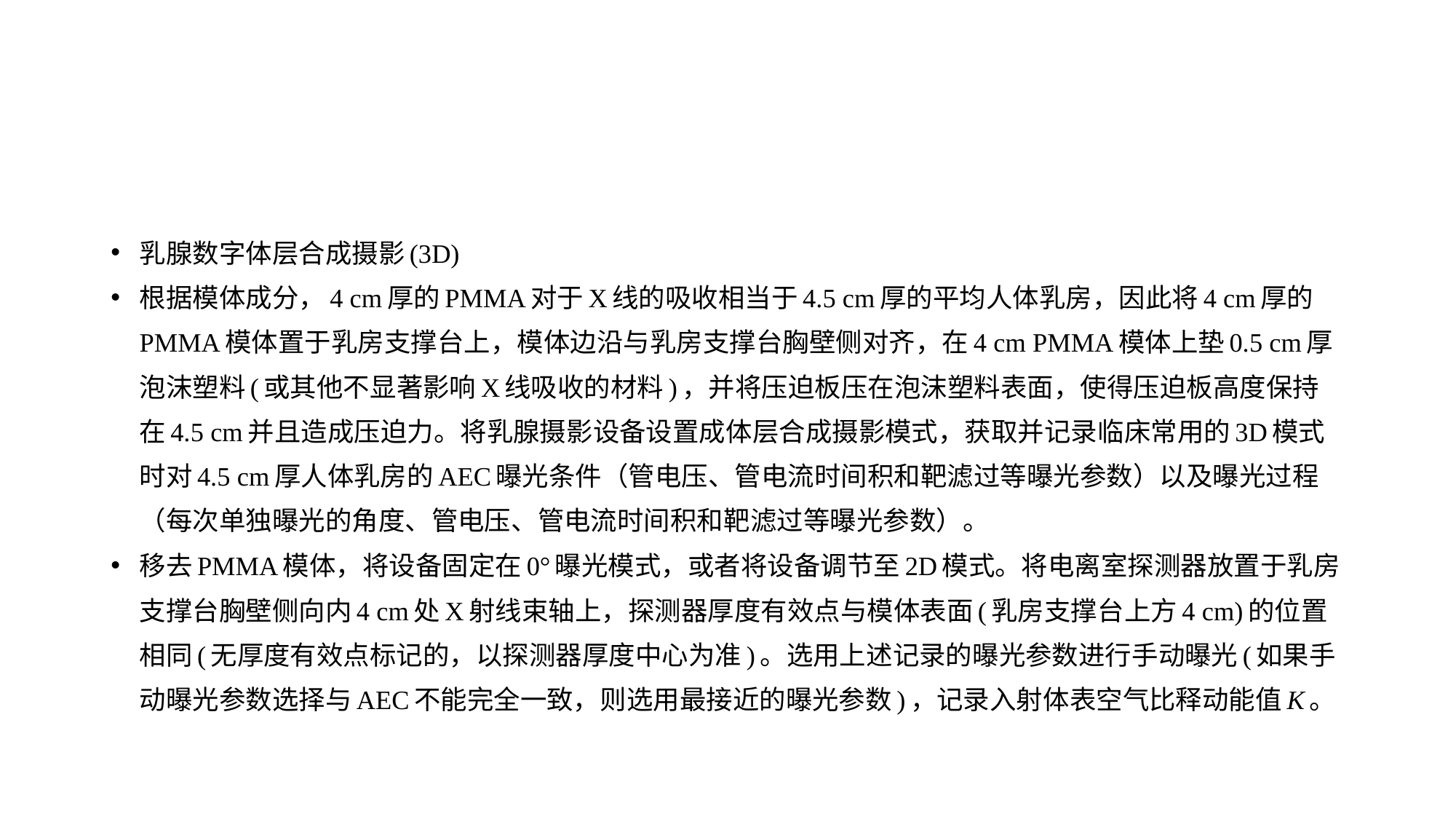

#
乳腺数字体层合成摄影(3D)
根据模体成分，4 cm厚的PMMA对于X线的吸收相当于4.5 cm厚的平均人体乳房，因此将4 cm厚的PMMA模体置于乳房支撑台上，模体边沿与乳房支撑台胸壁侧对齐，在4 cm PMMA模体上垫0.5 cm厚泡沫塑料(或其他不显著影响X线吸收的材料)，并将压迫板压在泡沫塑料表面，使得压迫板高度保持在4.5 cm并且造成压迫力。将乳腺摄影设备设置成体层合成摄影模式，获取并记录临床常用的3D模式时对4.5 cm厚人体乳房的AEC曝光条件（管电压、管电流时间积和靶滤过等曝光参数）以及曝光过程（每次单独曝光的角度、管电压、管电流时间积和靶滤过等曝光参数）。
移去PMMA模体，将设备固定在0°曝光模式，或者将设备调节至2D模式。将电离室探测器放置于乳房支撑台胸壁侧向内4 cm处X射线束轴上，探测器厚度有效点与模体表面(乳房支撑台上方4 cm)的位置相同(无厚度有效点标记的，以探测器厚度中心为准)。选用上述记录的曝光参数进行手动曝光(如果手动曝光参数选择与AEC不能完全一致，则选用最接近的曝光参数)，记录入射体表空气比释动能值K。